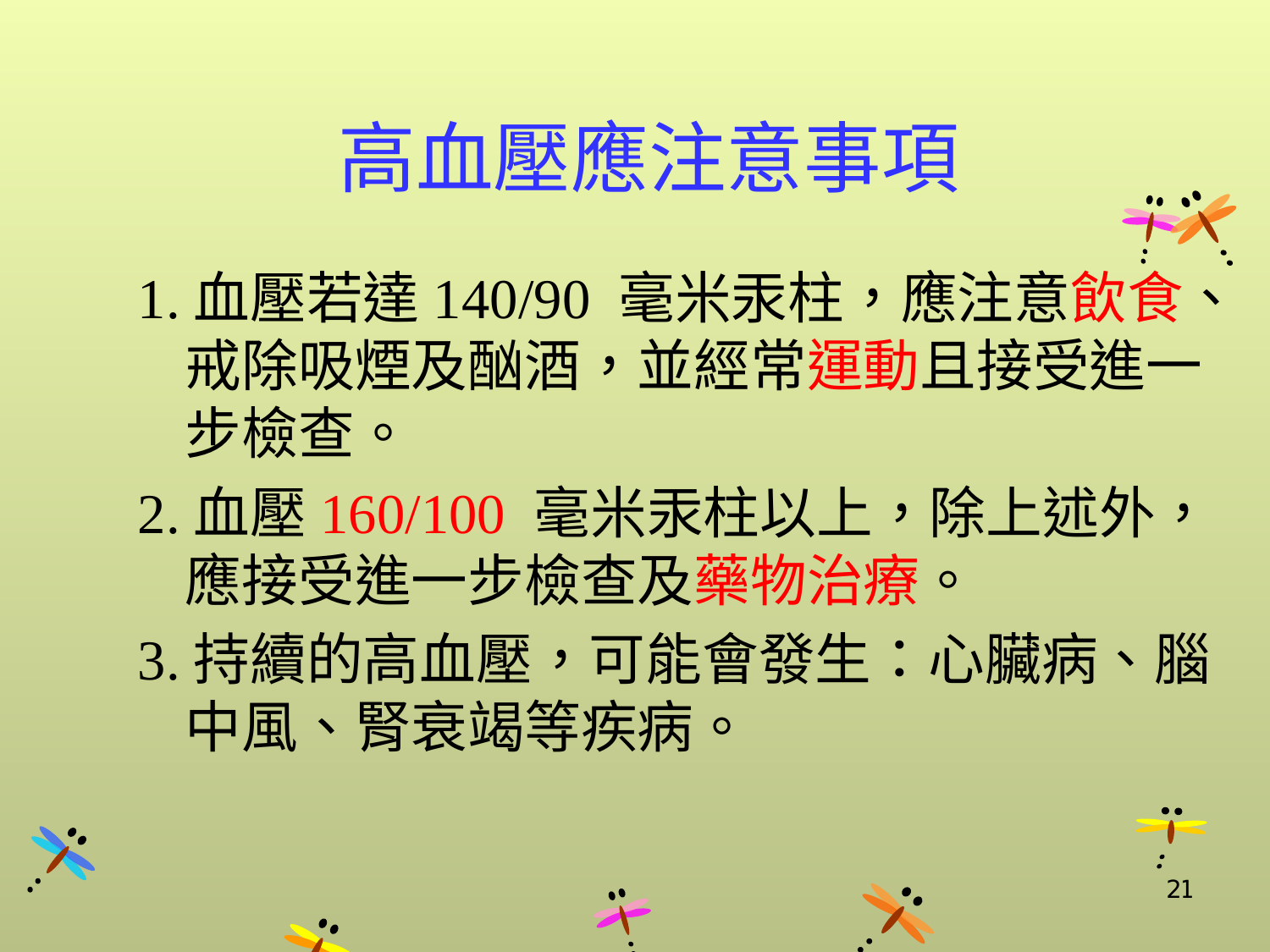

# 高血壓應注意事項
1.血壓若達140/90 毫米汞柱，應注意飲食、戒除吸煙及酗酒，並經常運動且接受進一步檢查。
2.血壓160/100 毫米汞柱以上，除上述外，應接受進一步檢查及藥物治療。
3.持續的高血壓，可能會發生：心臟病、腦中風、腎衰竭等疾病。

21